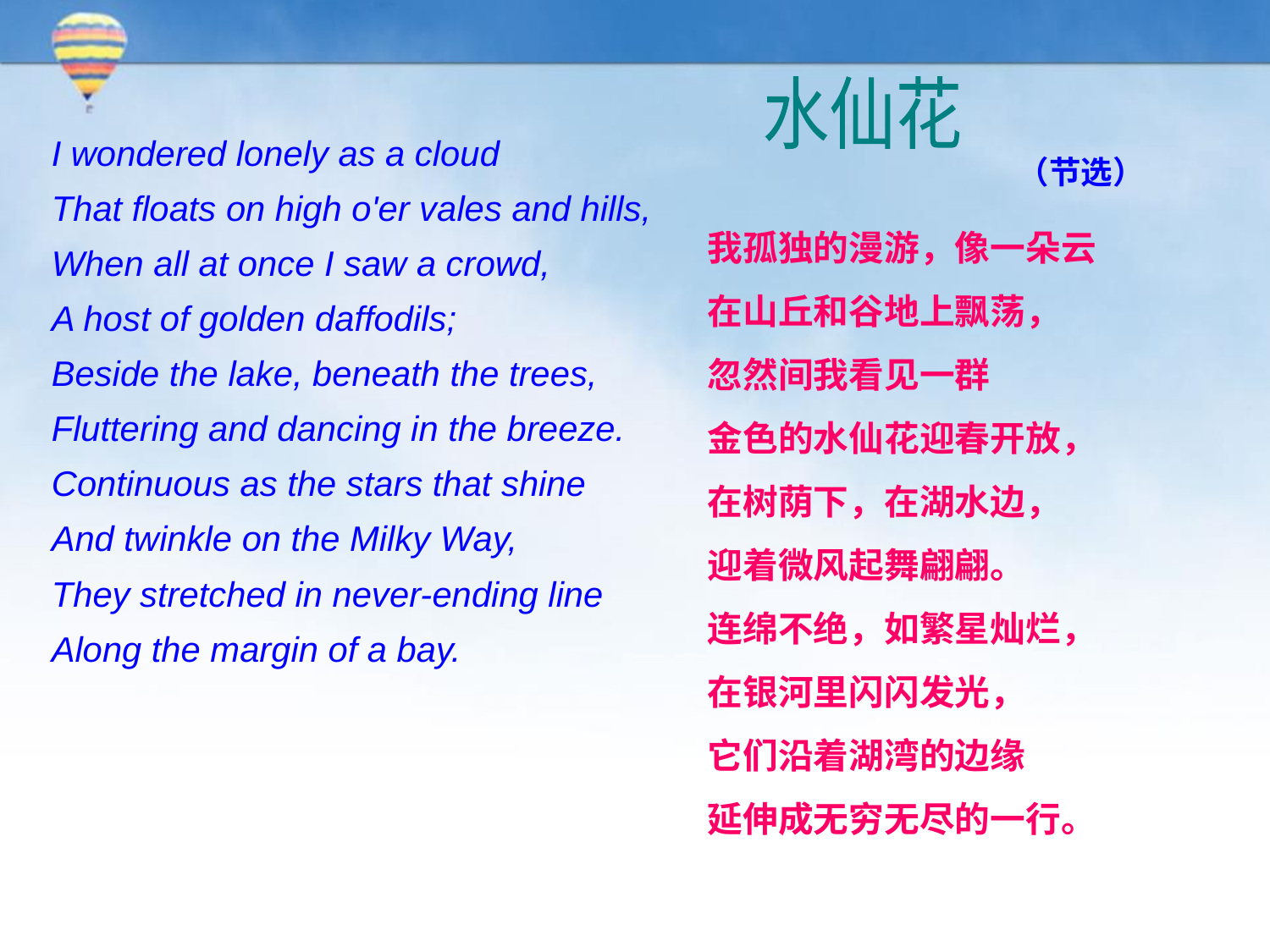

水仙花
I wondered lonely as a cloud
That floats on high o'er vales and hills,
When all at once I saw a crowd,
A host of golden daffodils;
Beside the lake, beneath the trees,
Fluttering and dancing in the breeze.
Continuous as the stars that shine
And twinkle on the Milky Way,
They stretched in never-ending line
Along the margin of a bay.
（节选）
我孤独的漫游，像一朵云
在山丘和谷地上飘荡，
忽然间我看见一群
金色的水仙花迎春开放，
在树荫下，在湖水边，
迎着微风起舞翩翩。
连绵不绝，如繁星灿烂，
在银河里闪闪发光，
它们沿着湖湾的边缘
延伸成无穷无尽的一行。